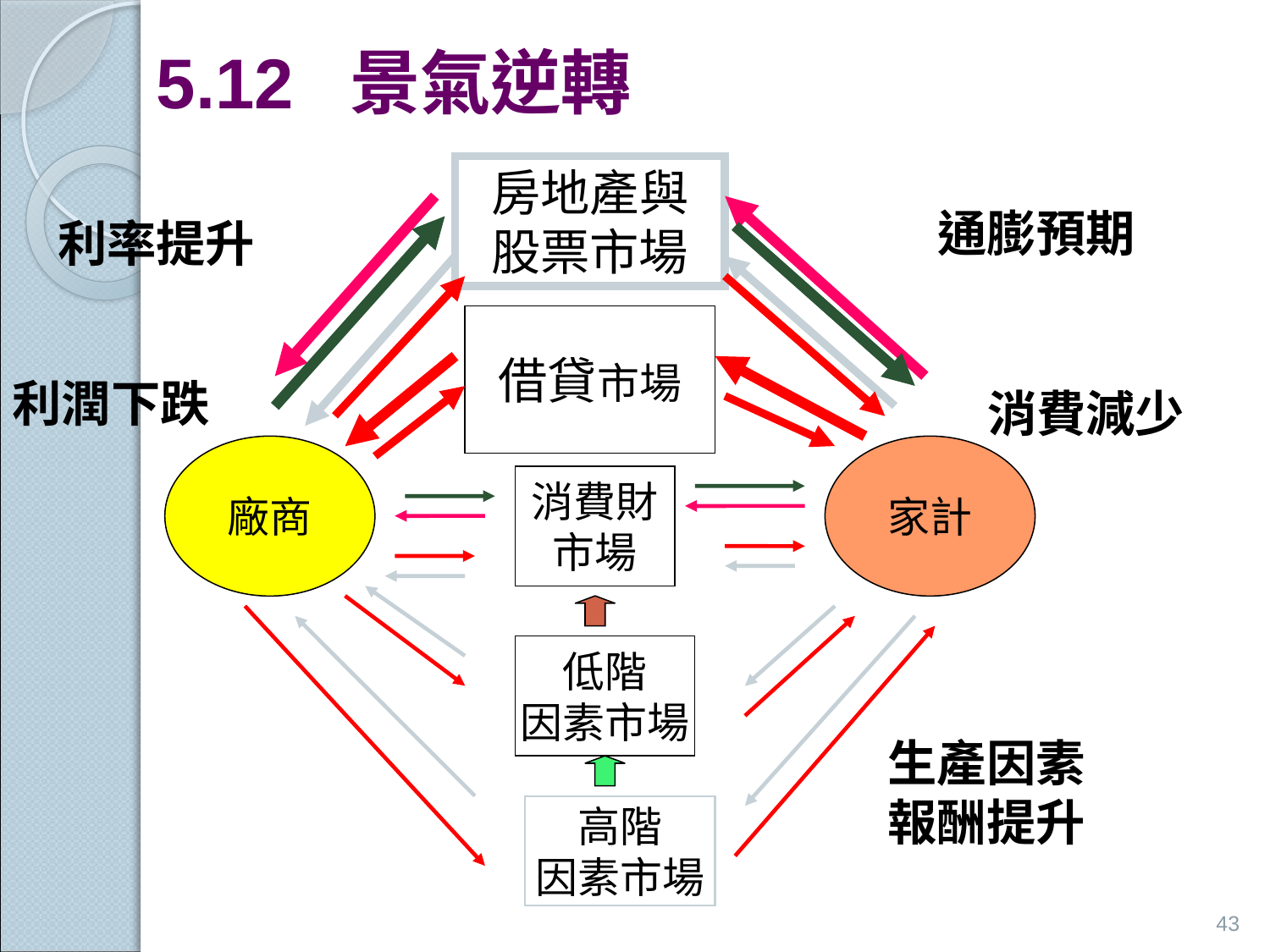

# 5.12  景氣逆轉
房地產與
股票市場

通膨預期
利率提升

借貸市場

利潤下跌
消費減少

廠商
家計
消費財
市場

低階
因素市場
生產因素
報酬提升

高階
因素市場
43